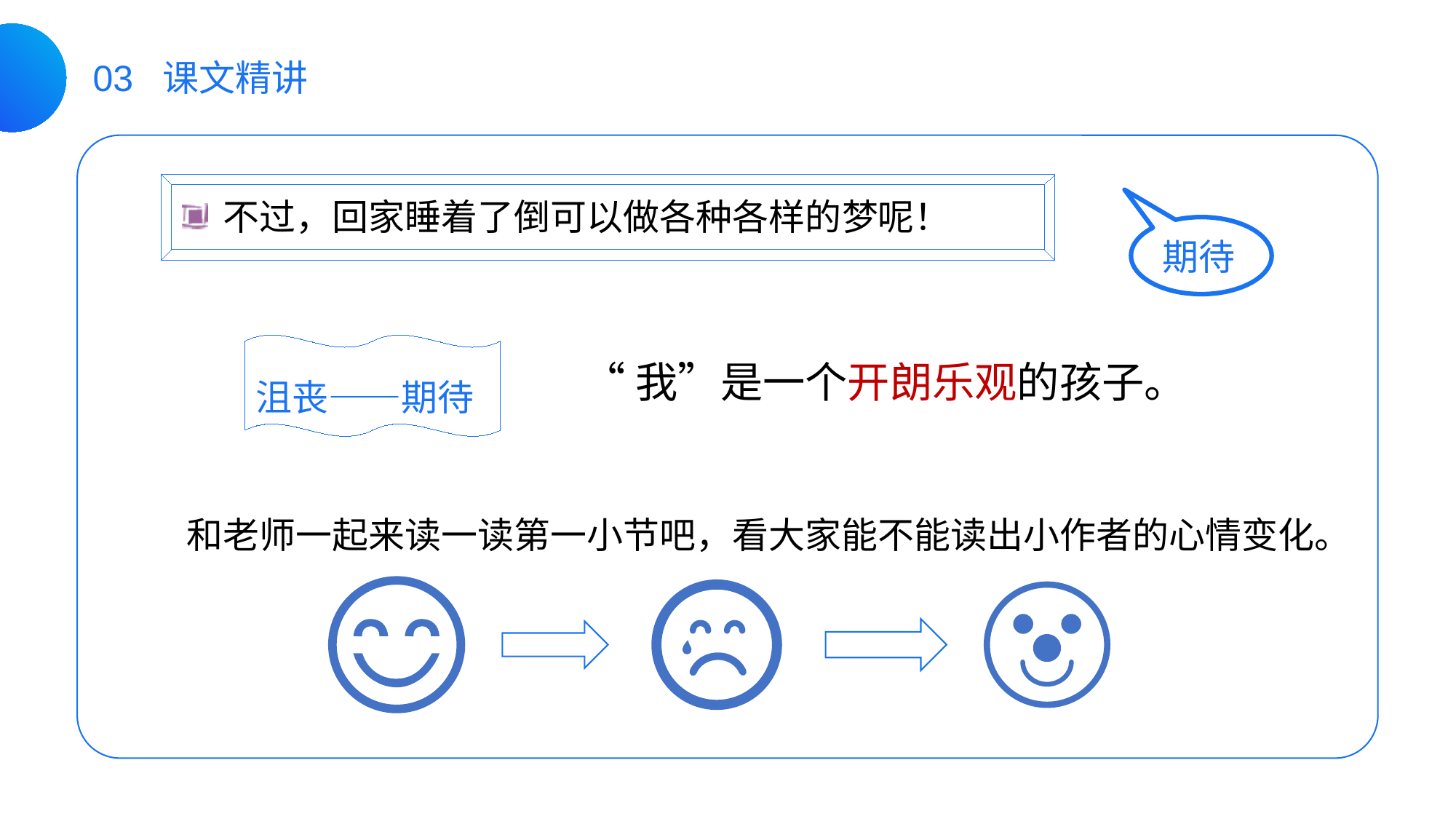

03  课文精讲

不过，回家睡着了倒可以做各种各样的梦呢！
期待
沮丧——期待
“我”是一个开朗乐观的孩子。
和老师一起来读一读第一小节吧，看大家能不能读出小作者的心情变化。